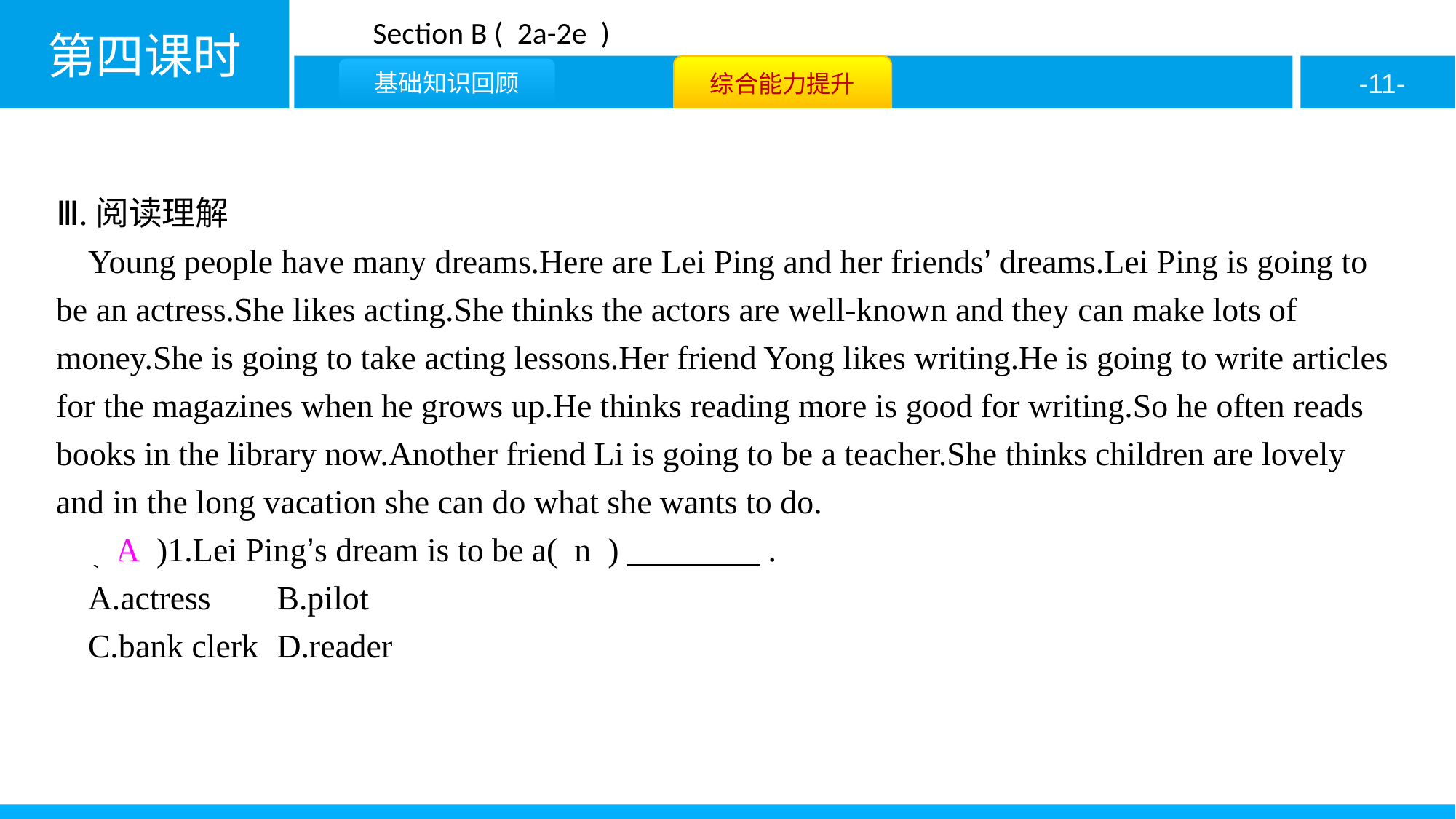

Ⅲ.阅读理解
Young people have many dreams.Here are Lei Ping and her friends’ dreams.Lei Ping is going to be an actress.She likes acting.She thinks the actors are well-known and they can make lots of money.She is going to take acting lessons.Her friend Yong likes writing.He is going to write articles for the magazines when he grows up.He thinks reading more is good for writing.So he often reads books in the library now.Another friend Li is going to be a teacher.She thinks children are lovely and in the long vacation she can do what she wants to do.
(  A  )1.Lei Ping’s dream is to be a(  n  )　　　　.
A.actress	B.pilot
C.bank clerk	D.reader